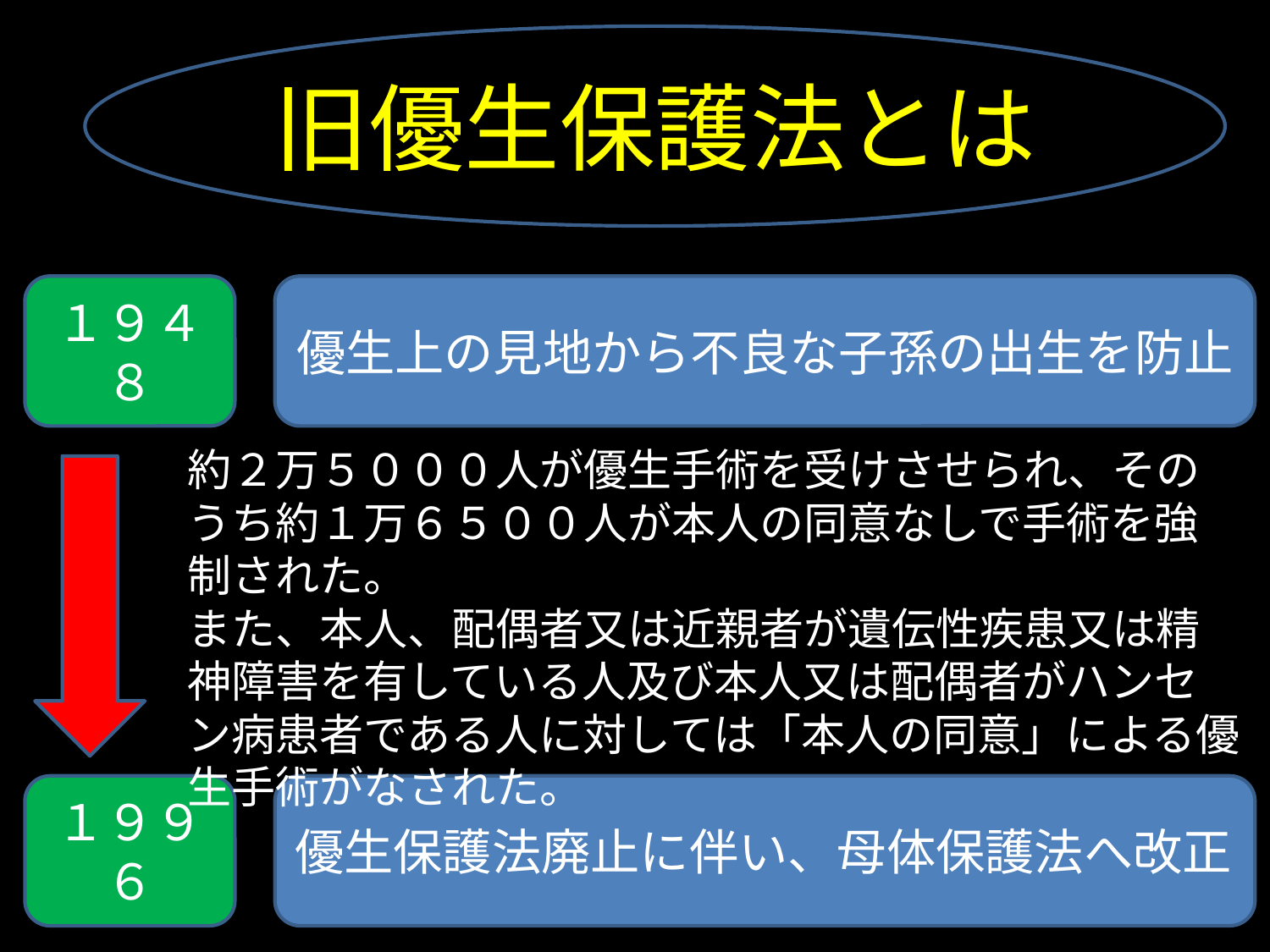

旧優生保護法とは
１９４８
優生上の見地から不良な子孫の出生を防止
約２万５０００人が優生手術を受けさせられ、そのうち約１万６５００人が本人の同意なしで手術を強制された。
また、本人、配偶者又は近親者が遺伝性疾患又は精神障害を有している人及び本人又は配偶者がハンセン病患者である人に対しては「本人の同意」による優生手術がなされた。

１９９６
優生保護法廃止に伴い、母体保護法へ改正